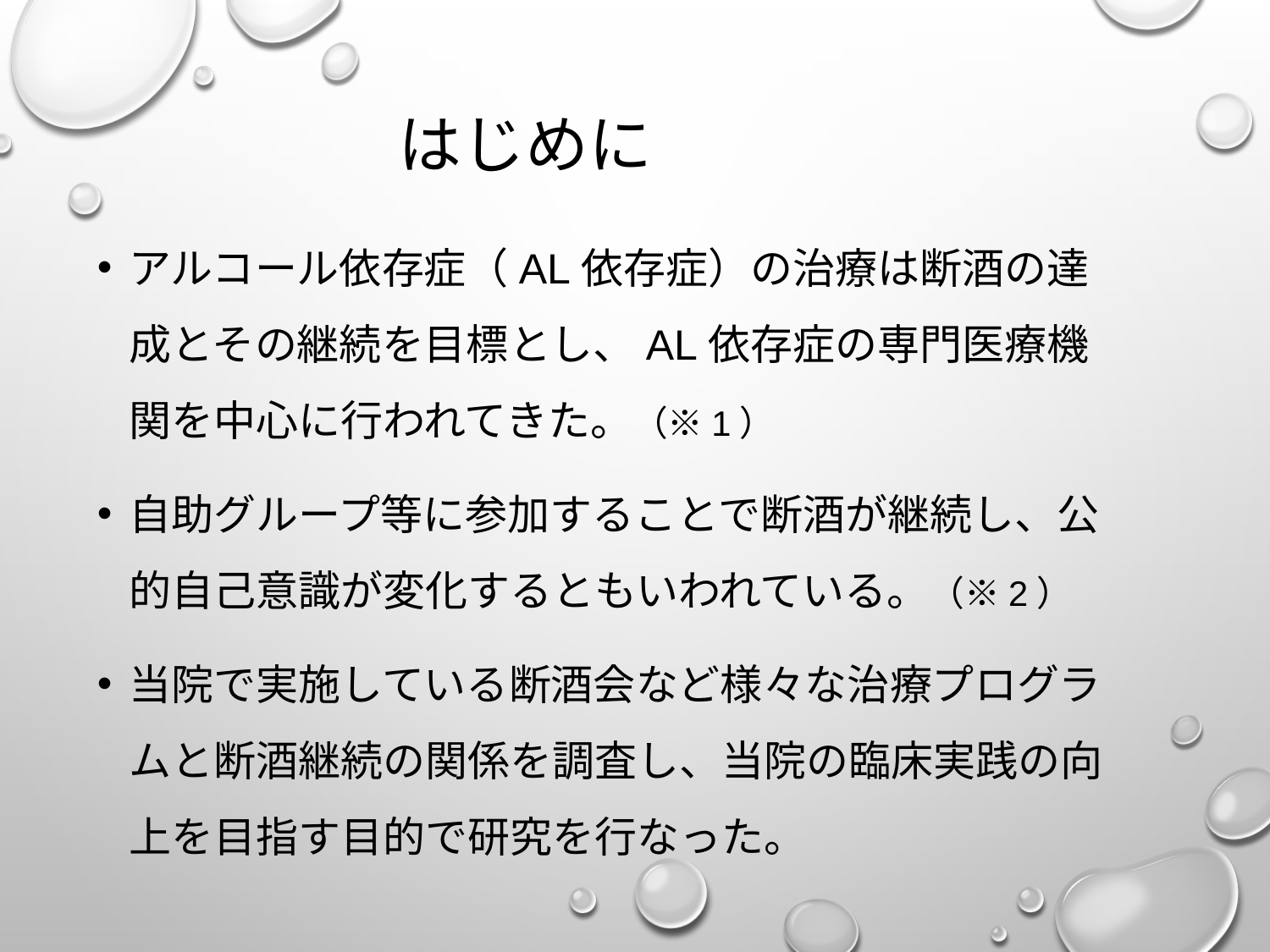

# はじめに
アルコール依存症（AL依存症）の治療は断酒の達成とその継続を目標とし、AL依存症の専門医療機関を中心に行われてきた。（※1）
自助グループ等に参加することで断酒が継続し、公的自己意識が変化するともいわれている。（※2）
当院で実施している断酒会など様々な治療プログラムと断酒継続の関係を調査し、当院の臨床実践の向上を目指す目的で研究を行なった。